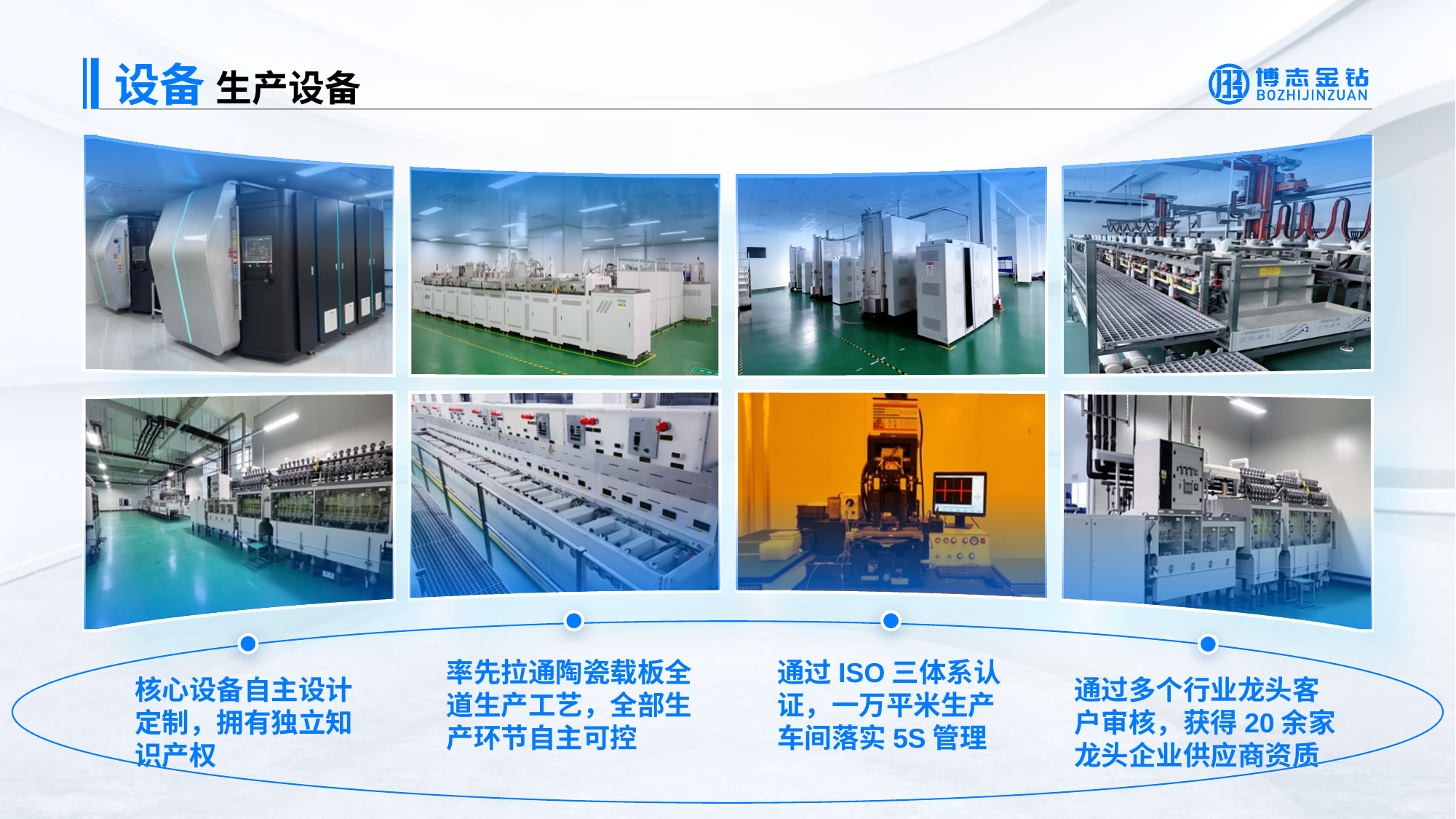

设备 生产设备

率先拉通陶瓷载板全道生产工艺，全部生产环节自主可控
通过ISO三体系认证，一万平米生产车间落实5S管理
核心设备自主设计定制，拥有独立知识产权
通过多个行业龙头客户审核，获得20余家龙头企业供应商资质